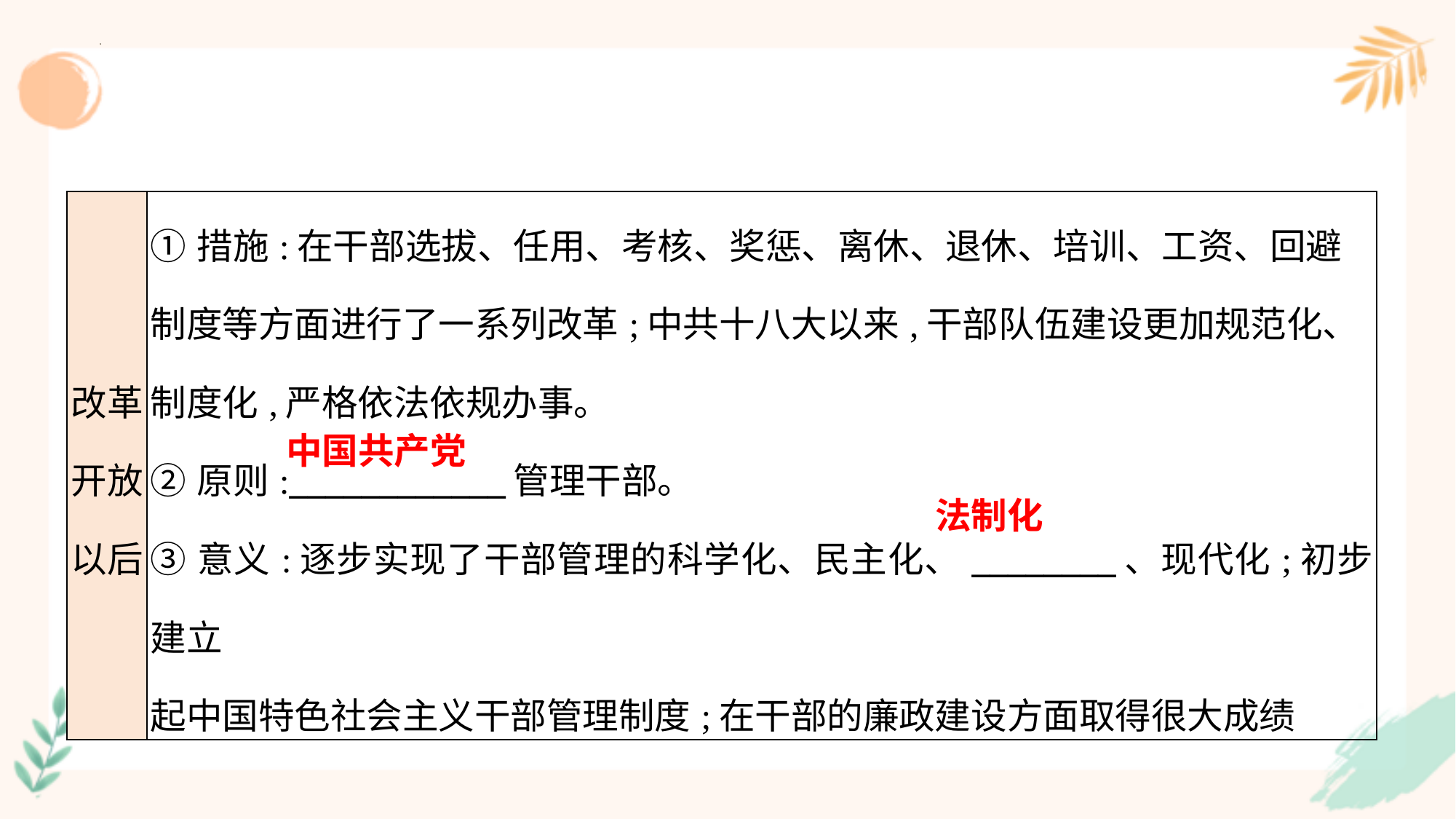

| 改革 开放 以后 | ①措施:在干部选拔、任用、考核、奖惩、离休、退休、培训、工资、回避 制度等方面进行了一系列改革;中共十八大以来,干部队伍建设更加规范化、 制度化,严格依法依规办事。 ②原则:\_\_\_\_\_\_\_\_\_\_\_\_管理干部。 ③意义:逐步实现了干部管理的科学化、民主化、\_\_\_\_\_\_\_\_、现代化;初步建立 起中国特色社会主义干部管理制度;在干部的廉政建设方面取得很大成绩 |
| --- | --- |
中国共产党
法制化